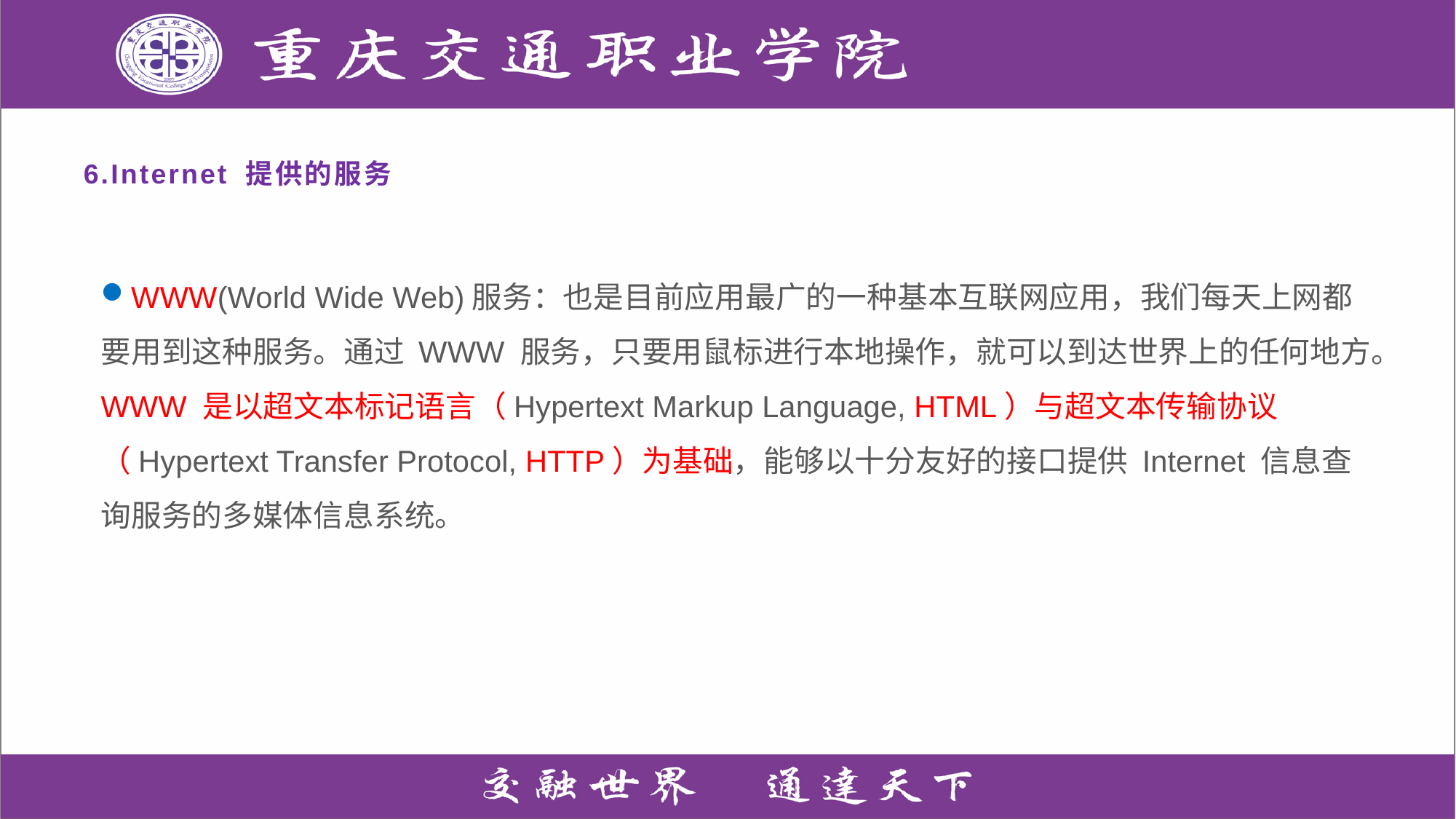

6.Internet 提供的服务
WWW(World Wide Web)服务：也是目前应用最广的一种基本互联网应用，我们每天上网都要用到这种服务。通过 WWW 服务，只要用鼠标进行本地操作，就可以到达世界上的任何地方。WWW 是以超文本标记语言（Hypertext Markup Language, HTML）与超文本传输协议（Hypertext Transfer Protocol, HTTP）为基础，能够以十分友好的接口提供 Internet 信息查询服务的多媒体信息系统。